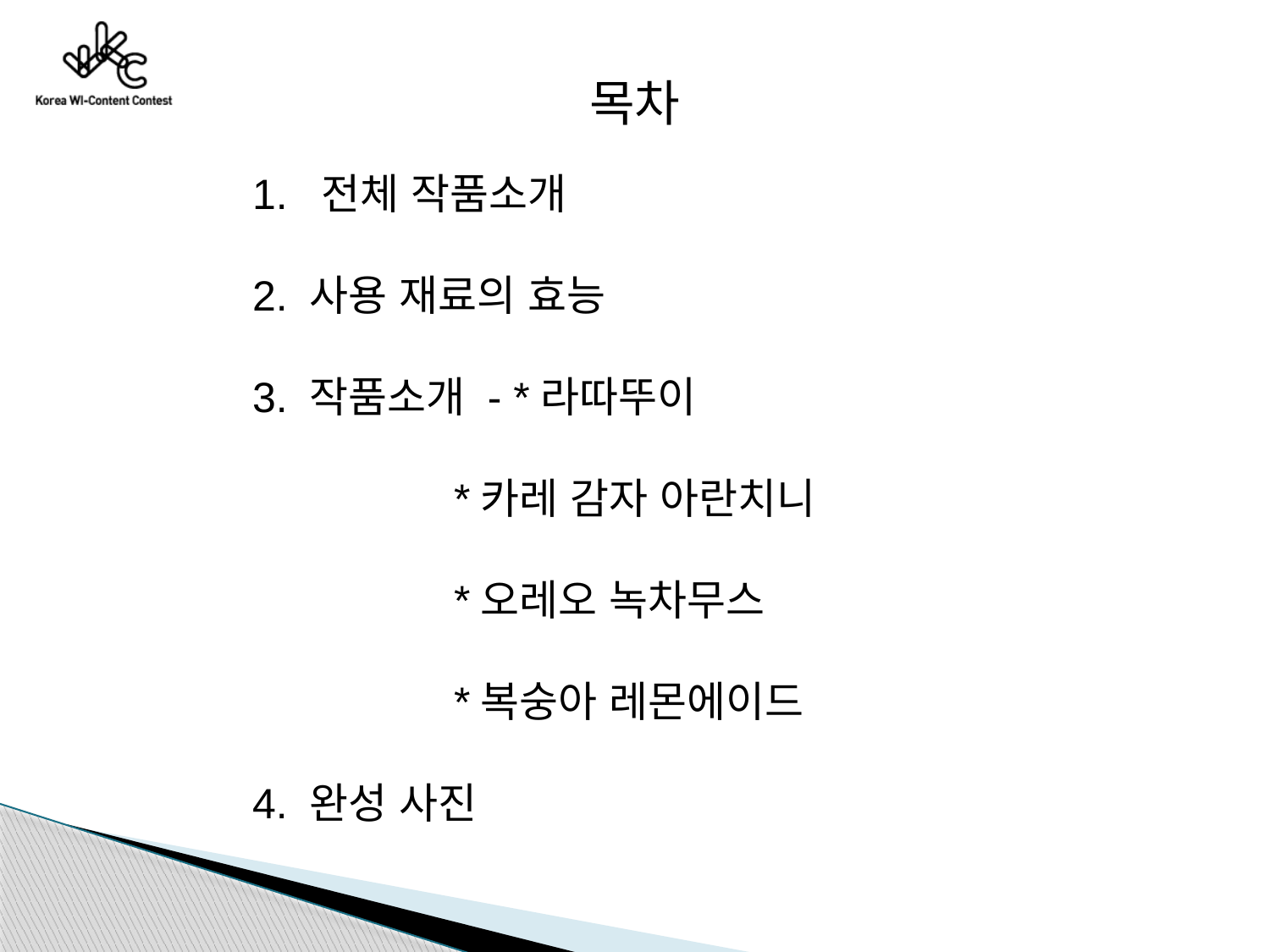

목차
1.  전체 작품소개

2. 사용 재료의 효능

3. 작품소개 - *라따뚜이

                 *카레 감자 아란치니

                 *오레오 녹차무스

                 *복숭아 레몬에이드

4. 완성 사진